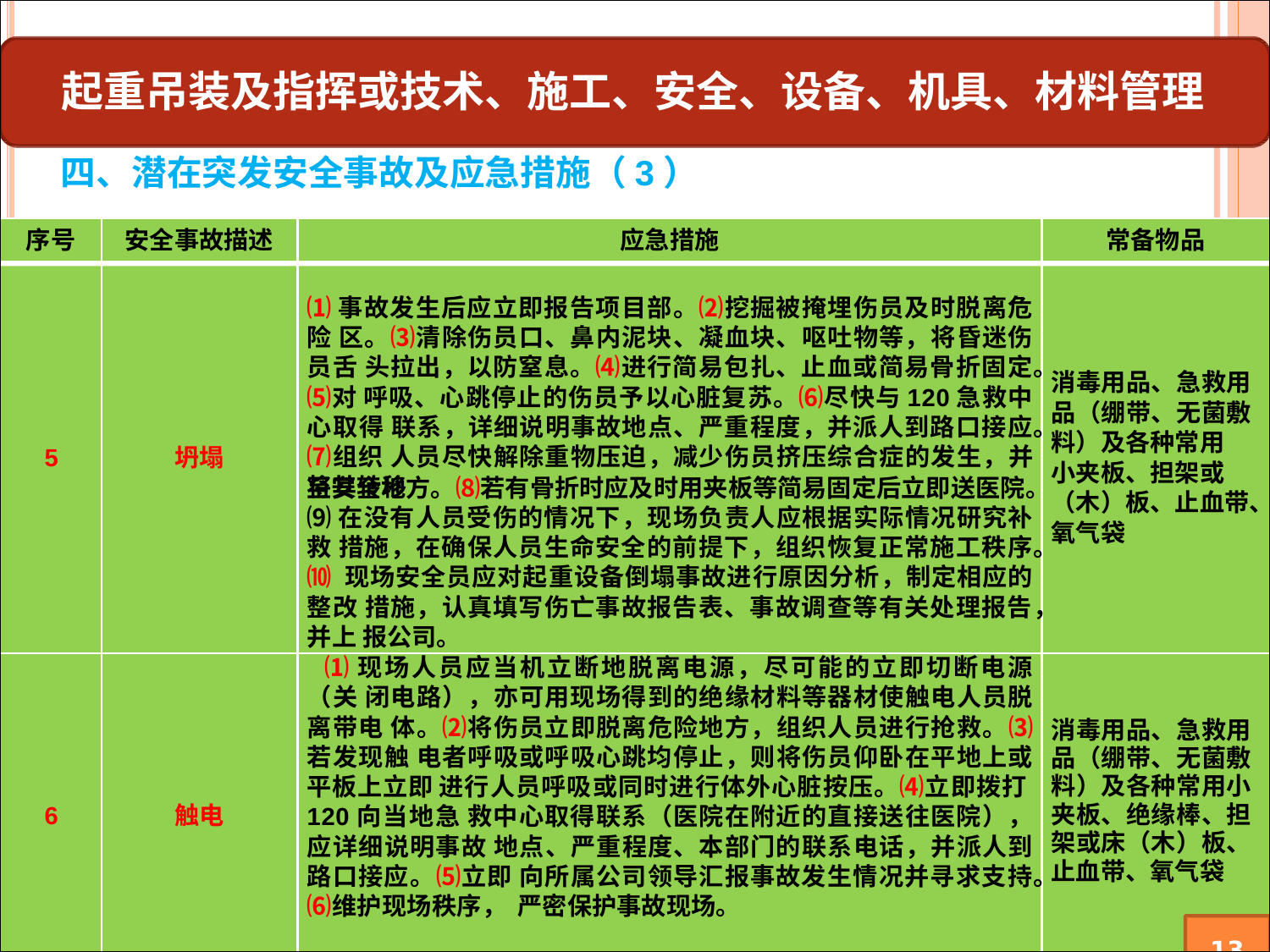

# 起重吊装及指挥或技术、施工、安全、设备、机具、材料管理
四、潜在突发安全事故及应急措施（3）
序号	安全事故描述	应急措施

常备物品

⑴事故发生后应立即报告项目部。⑵挖掘被掩埋伤员及时脱离危险 区。⑶清除伤员口、鼻内泥块、凝血块、呕吐物等，将昏迷伤员舌 头拉出，以防窒息。⑷进行简易包扎、止血或简易骨折固定。⑸对 呼吸、心跳停止的伤员予以心脏复苏。⑹尽快与120急救中心取得 联系，详细说明事故地点、严重程度，并派人到路口接应。⑺组织 人员尽快解除重物压迫，减少伤员挤压综合症的发生，并将其转移
消毒用品、急救用 品（绷带、无菌敷 料）及各种常用
5
坍塌
小夹板、担架或
至安全地方。⑻若有骨折时应及时用夹板等简易固定后立即送医院。
（木）板、止血带、
⑼在没有人员受伤的情况下，现场负责人应根据实际情况研究补救 措施，在确保人员生命安全的前提下，组织恢复正常施工秩序。⑽  现场安全员应对起重设备倒塌事故进行原因分析，制定相应的整改 措施，认真填写伤亡事故报告表、事故调查等有关处理报告，并上 报公司。
氧气袋
⑴现场人员应当机立断地脱离电源，尽可能的立即切断电源（关 闭电路），亦可用现场得到的绝缘材料等器材使触电人员脱离带电 体。⑵将伤员立即脱离危险地方，组织人员进行抢救。⑶若发现触 电者呼吸或呼吸心跳均停止，则将伤员仰卧在平地上或平板上立即 进行人员呼吸或同时进行体外心脏按压。⑷立即拨打120向当地急 救中心取得联系（医院在附近的直接送往医院），应详细说明事故 地点、严重程度、本部门的联系电话，并派人到路口接应。⑸立即 向所属公司领导汇报事故发生情况并寻求支持。⑹维护现场秩序，  严密保护事故现场。

消毒用品、急救用 品（绷带、无菌敷 料）及各种常用小 夹板、绝缘棒、担 架或床（木）板、 止血带、氧气袋

6
触电

13